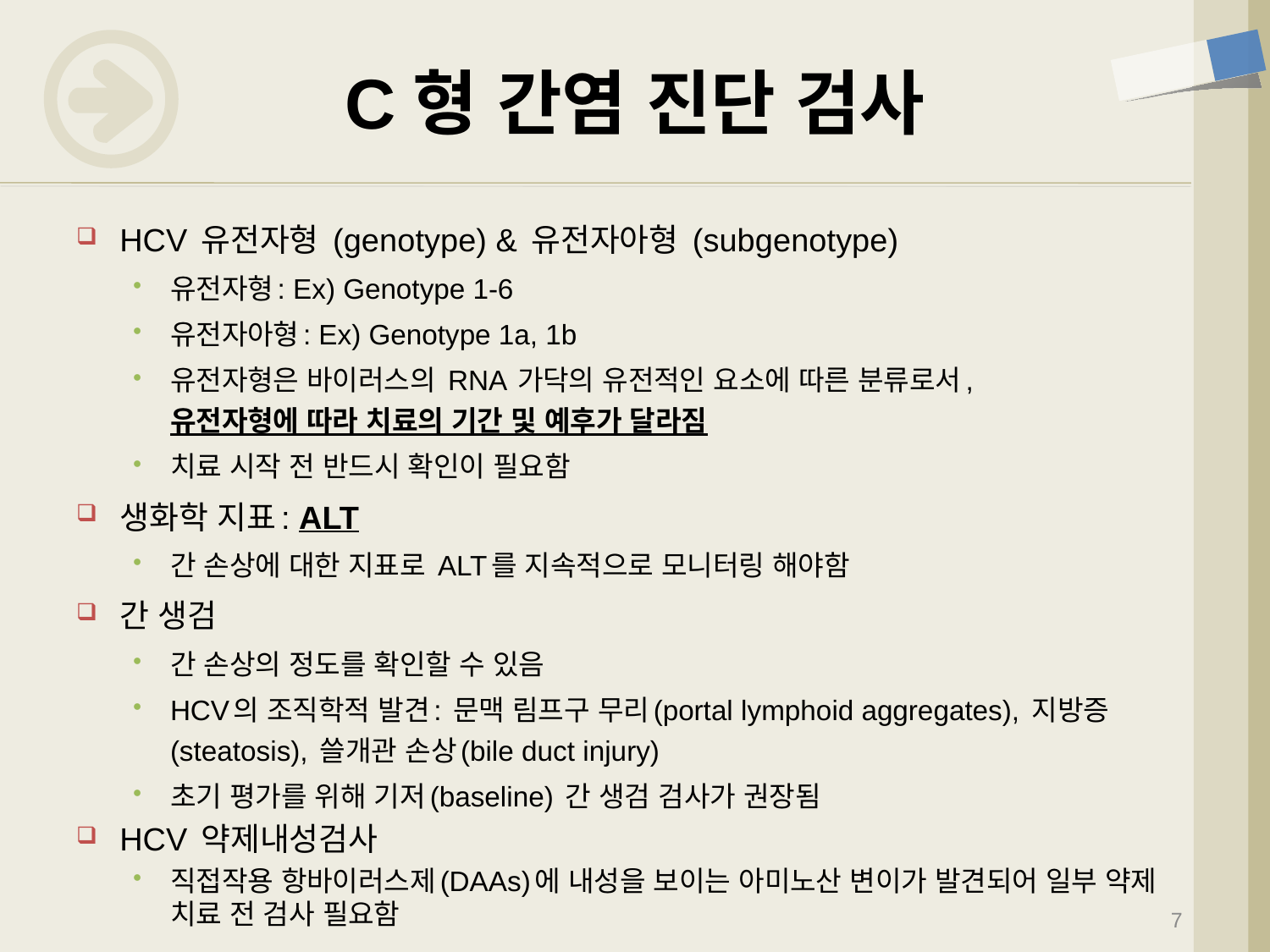

# C형 간염 진단 검사
HCV 유전자형 (genotype) & 유전자아형 (subgenotype)
유전자형: Ex) Genotype 1-6
유전자아형: Ex) Genotype 1a, 1b
유전자형은 바이러스의 RNA 가닥의 유전적인 요소에 따른 분류로서,            유전자형에 따라 치료의 기간 및 예후가 달라짐
치료 시작 전 반드시 확인이 필요함
생화학 지표: ALT
간 손상에 대한 지표로 ALT를 지속적으로 모니터링 해야함
간 생검
간 손상의 정도를 확인할 수 있음
HCV의 조직학적 발견: 문맥 림프구 무리(portal lymphoid aggregates), 지방증(steatosis), 쓸개관 손상(bile duct injury)
초기 평가를 위해 기저(baseline) 간 생검 검사가 권장됨
HCV 약제내성검사
직접작용 항바이러스제(DAAs)에 내성을 보이는 아미노산 변이가 발견되어 일부 약제 치료 전 검사 필요함

7